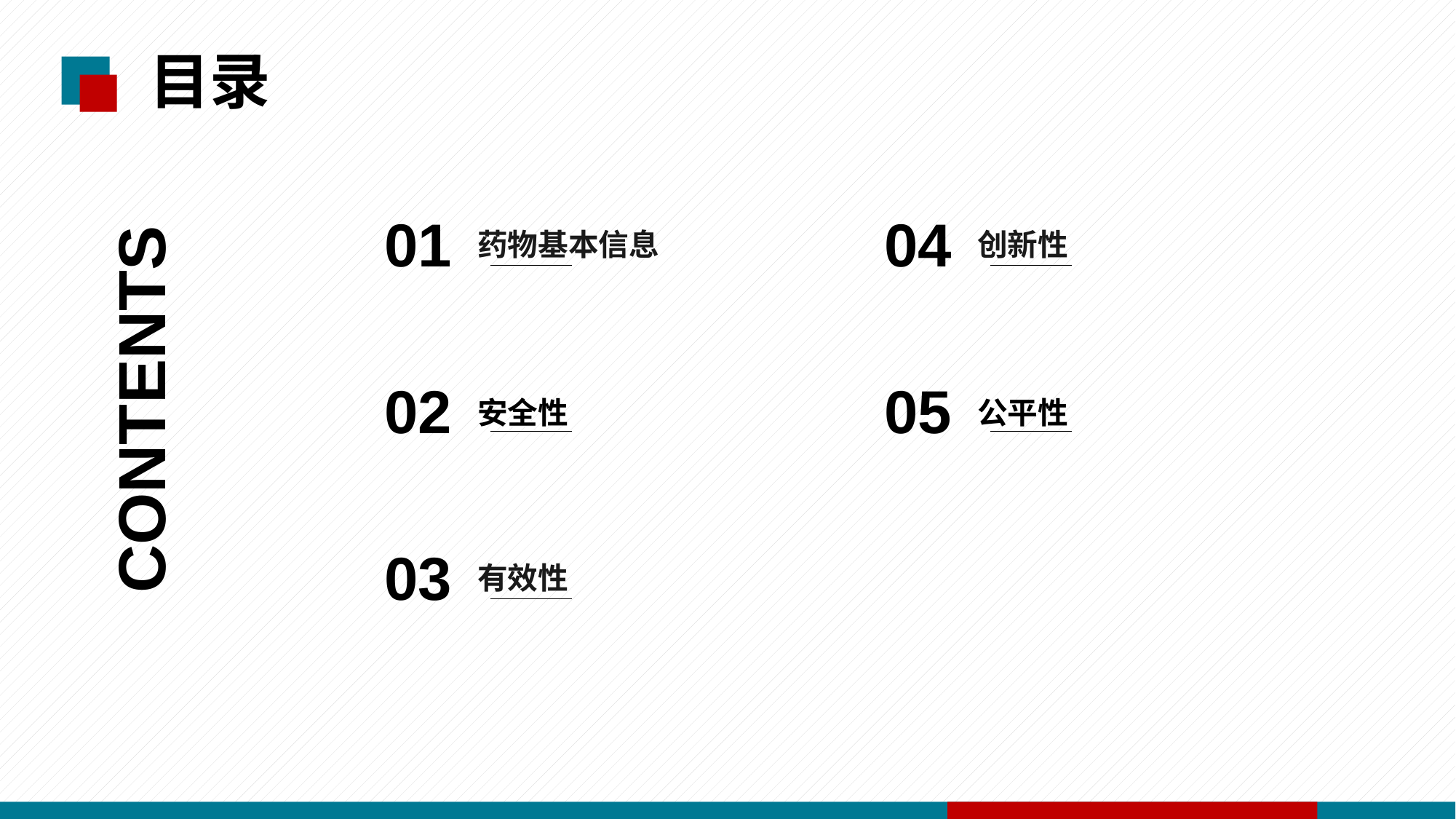

# 目录
01
药物基本信息
04
创新性
CONTENTS
02
安全性
05
公平性
03
有效性